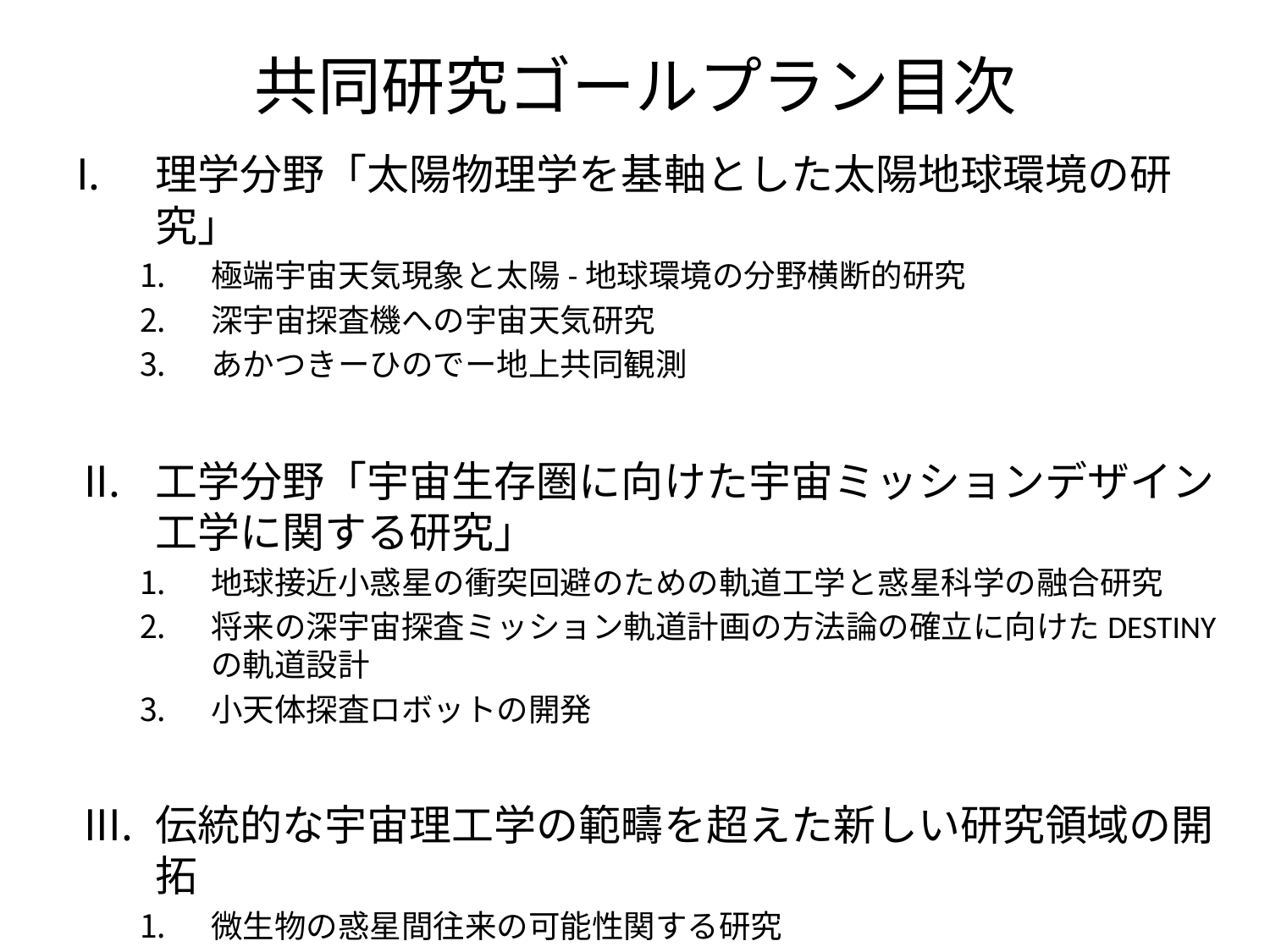

# 共同研究ゴールプラン目次
理学分野「太陽物理学を基軸とした太陽地球環境の研究」
極端宇宙天気現象と太陽-地球環境の分野横断的研究
深宇宙探査機への宇宙天気研究
あかつきーひのでー地上共同観測

工学分野「宇宙生存圏に向けた宇宙ミッションデザイン工学に関する研究」
地球接近小惑星の衝突回避のための軌道工学と惑星科学の融合研究
将来の深宇宙探査ミッション軌道計画の方法論の確立に向けたDESTINYの軌道設計
小天体探査ロボットの開発

伝統的な宇宙理工学の範疇を超えた新しい研究領域の開拓
微生物の惑星間往来の可能性関する研究
人類の生存圏拡大に伴う諸問題の多方面からの考察